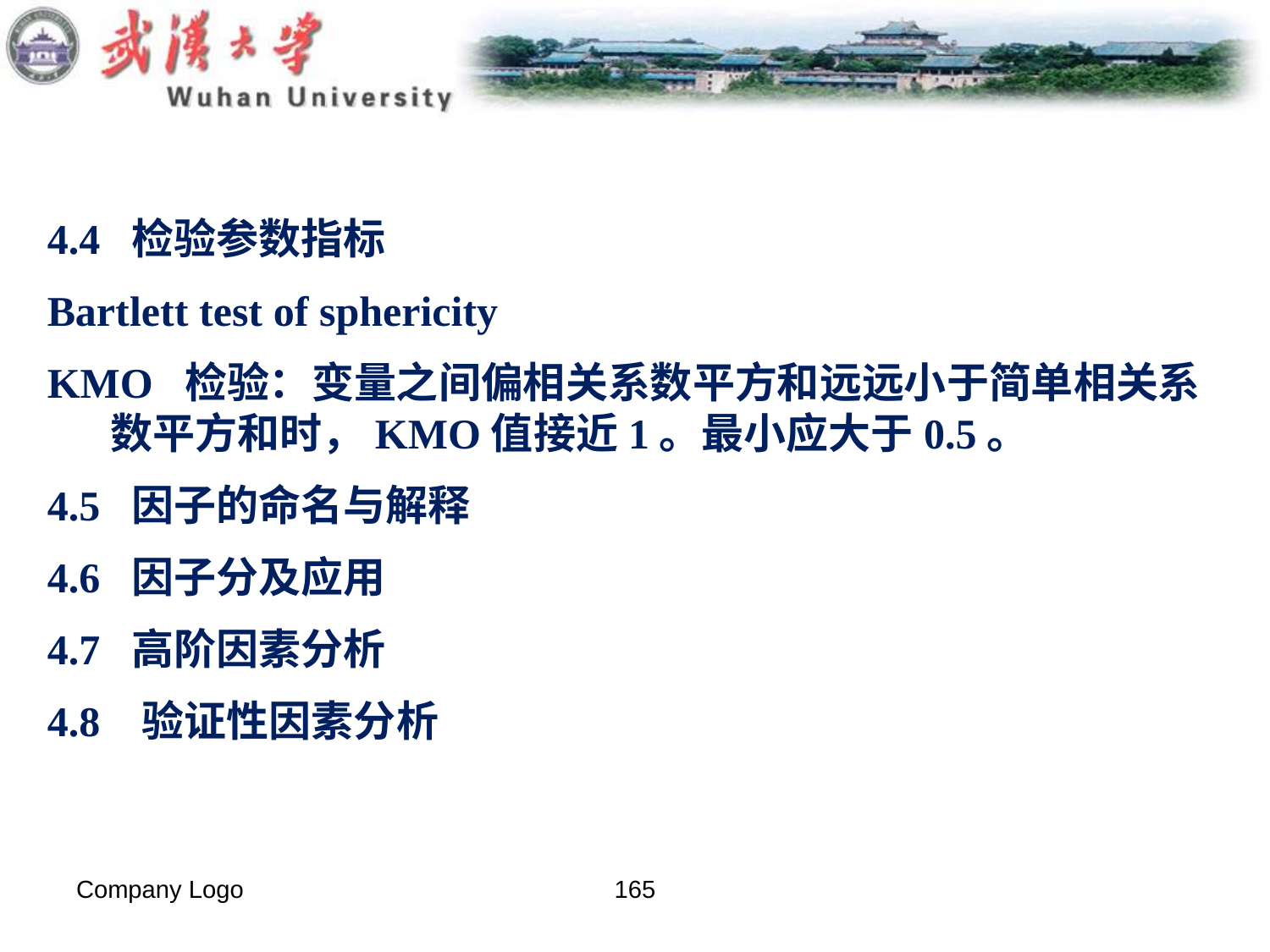

4.4  检验参数指标
Bartlett test of sphericity
KMO  检验：变量之间偏相关系数平方和远远小于简单相关系数平方和时，KMO值接近1。最小应大于0.5。
4.5  因子的命名与解释
4.6  因子分及应用
4.7  高阶因素分析
4.8   验证性因素分析
Company Logo
165